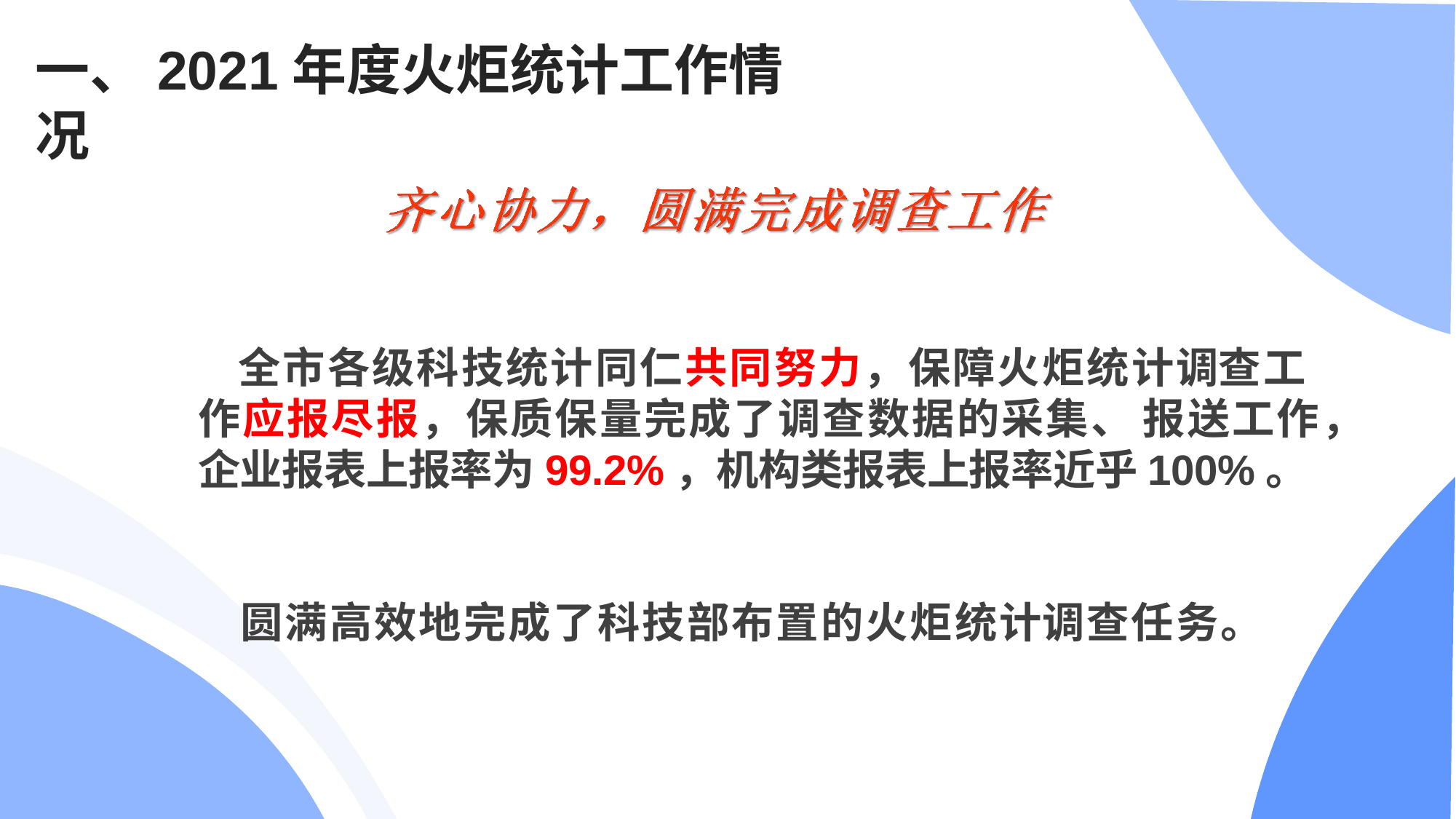

# 一、2021年度火炬统计工作情况

    全市各级科技统计同仁共同努力，保障火炬统计调查工作应报尽报，保质保量完成了调查数据的采集、 报送工作，企业报表上报率为99.2%，机构类报表上报率近乎100%。

 圆满高效地完成了科技部布置的火炬统计调查任务。